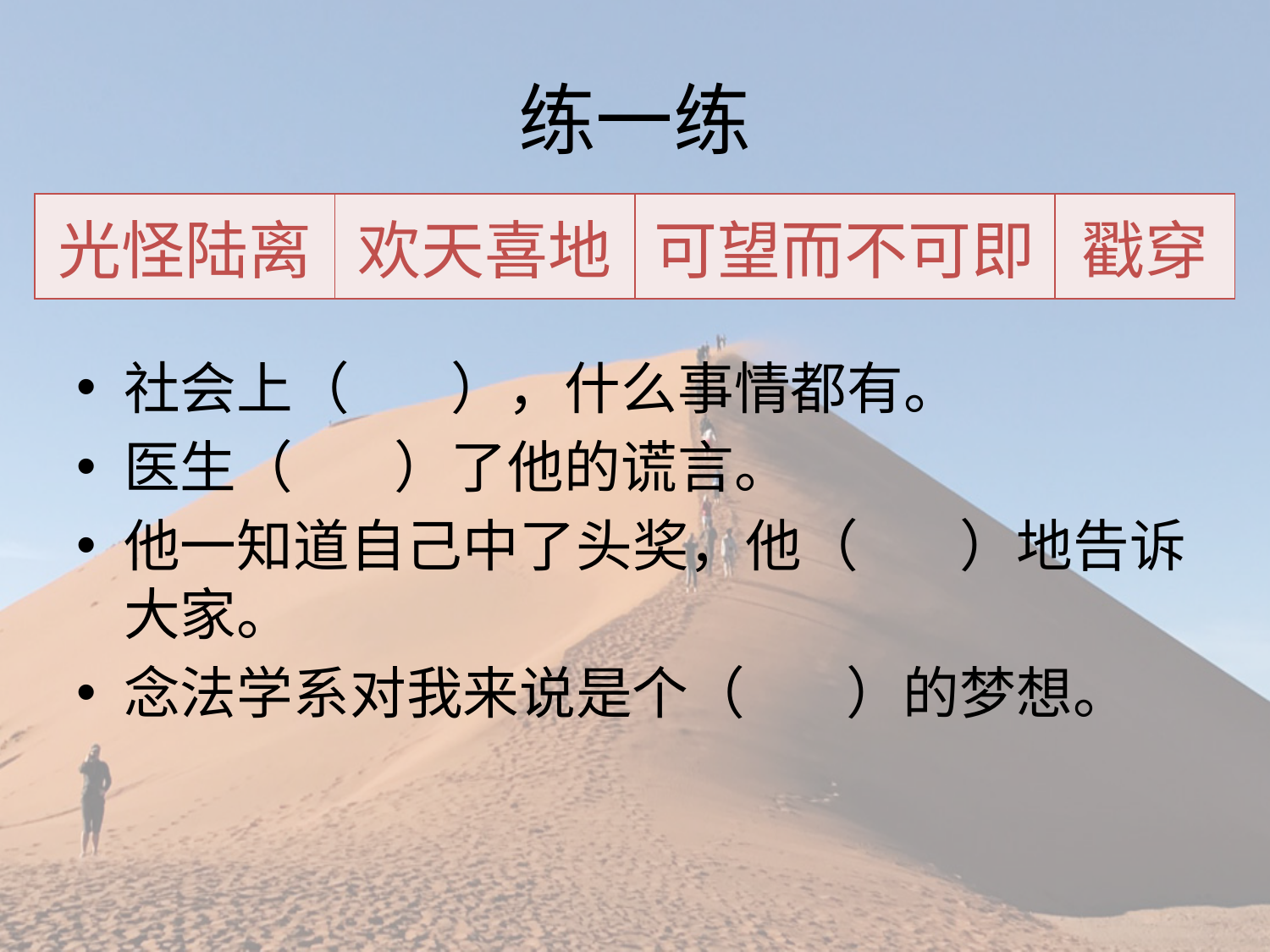

# 练一练
| 光怪陆离 | 欢天喜地 | 可望而不可即 | 戳穿 |
| --- | --- | --- | --- |
社会上（        ），什么事情都有。
医生（        ）了他的谎言。
他一知道自己中了头奖，他（        ）地告诉大家。
念法学系对我来说是个（        ）的梦想。